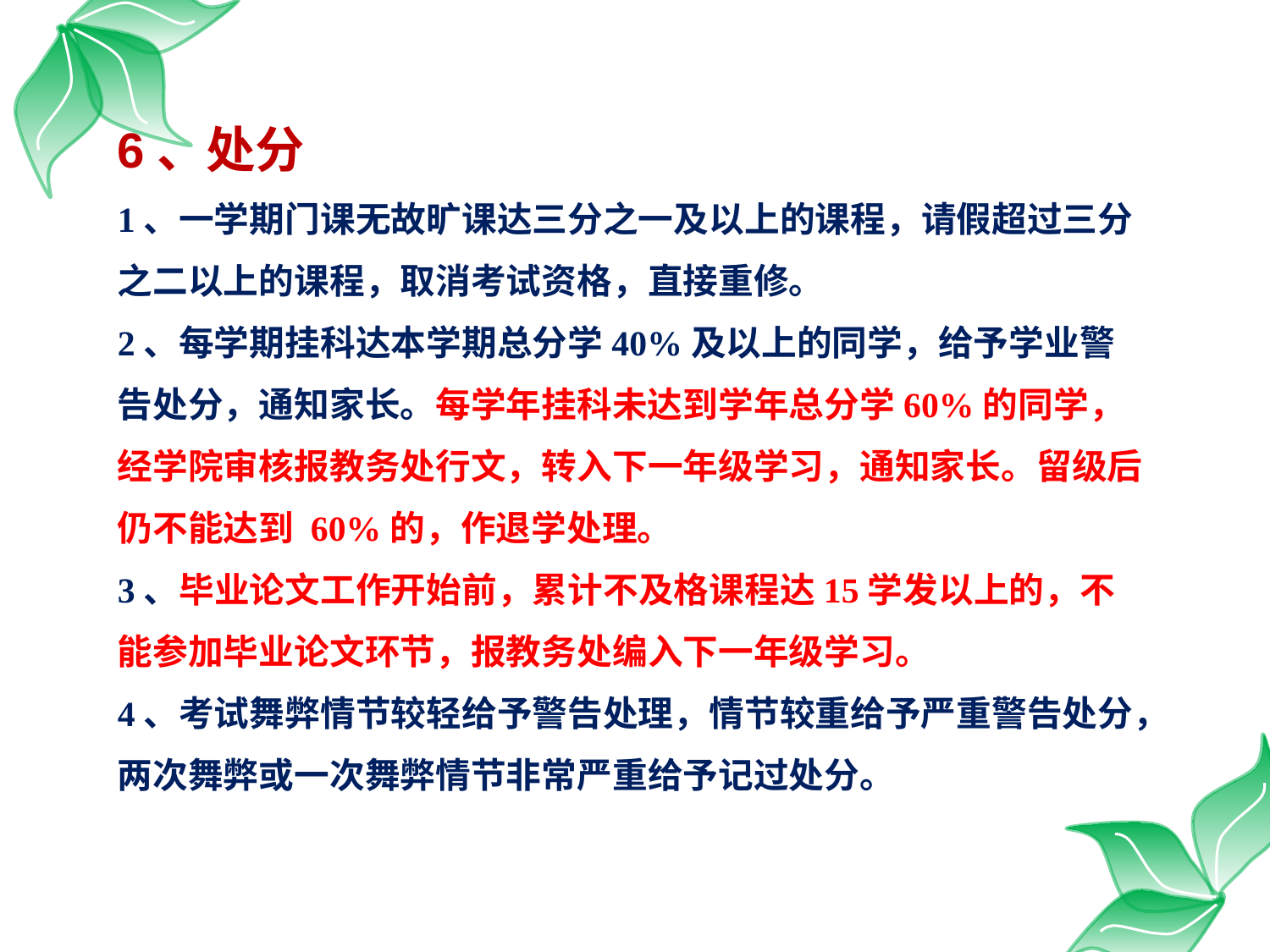

6、处分
1、一学期门课无故旷课达三分之一及以上的课程，请假超过三分之二以上的课程，取消考试资格，直接重修。
2、每学期挂科达本学期总分学40%及以上的同学，给予学业警告处分，通知家长。每学年挂科未达到学年总分学60%的同学，经学院审核报教务处行文，转入下一年级学习，通知家长。留级后仍不能达到 60%的，作退学处理。
3、毕业论文工作开始前，累计不及格课程达15学发以上的，不能参加毕业论文环节，报教务处编入下一年级学习。
4、考试舞弊情节较轻给予警告处理，情节较重给予严重警告处分，两次舞弊或一次舞弊情节非常严重给予记过处分。